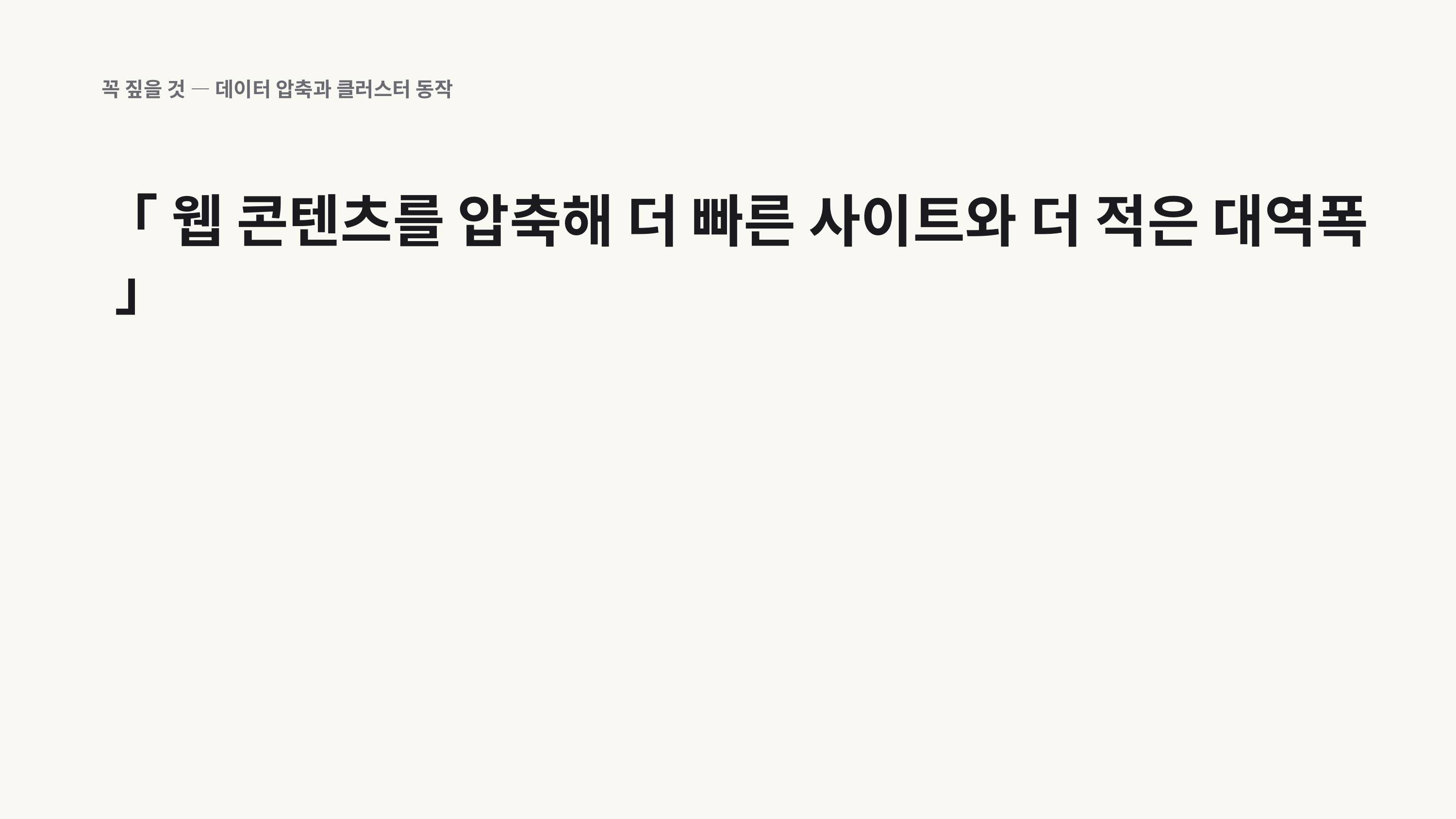

꼭 짚을 것 — 데이터 압축과 클러스터 동작
「 웹 콘텐츠를 압축해 더 빠른 사이트와 더 적은 대역폭 」